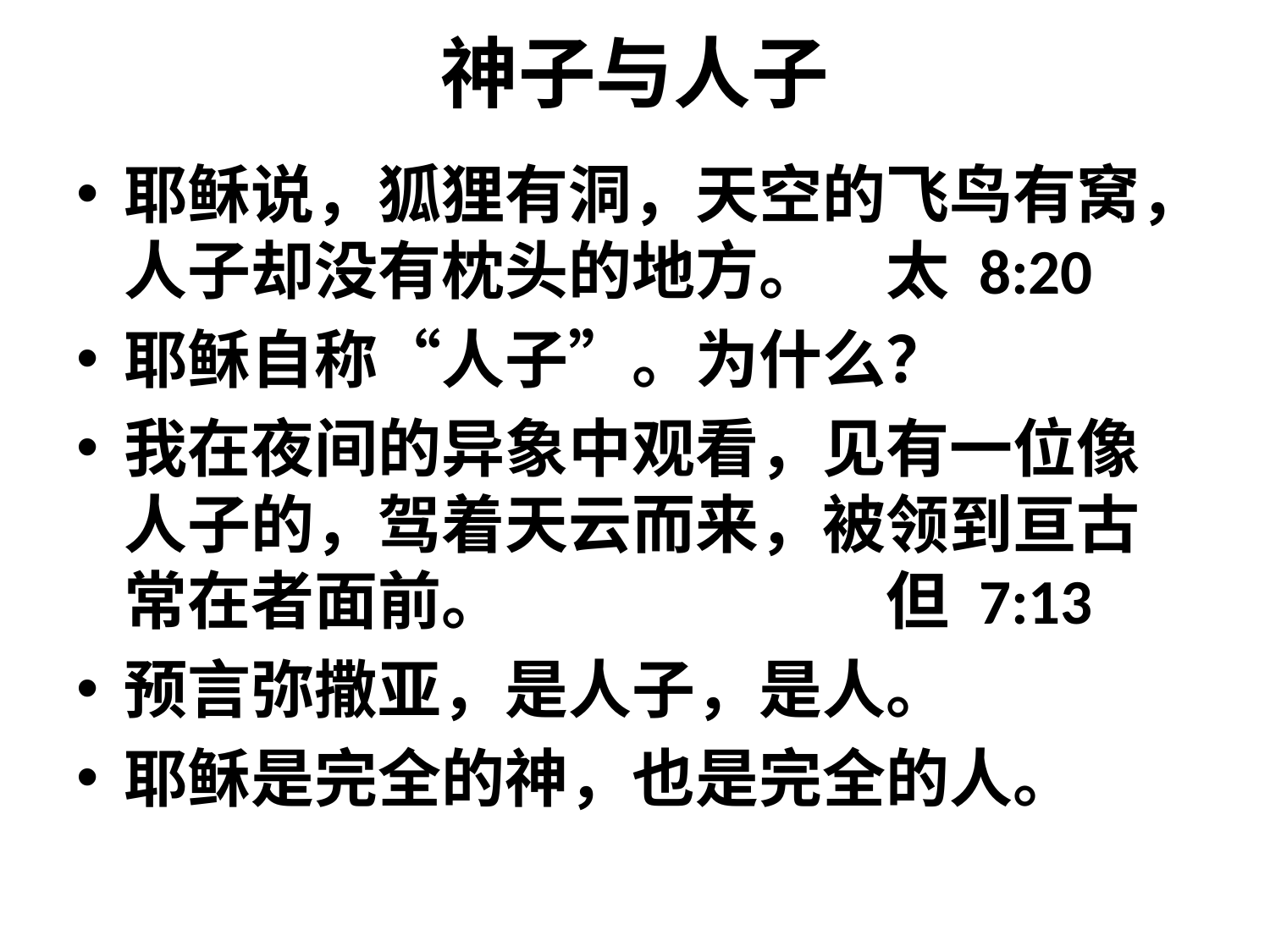

# 神子与人子
耶稣说，狐狸有洞，天空的飞鸟有窝，人子却没有枕头的地方。	太 8:20
耶稣自称“人子”。为什么？
我在夜间的异象中观看，见有一位像人子的，驾着天云而来，被领到亘古常在者面前。			但 7:13
预言弥撒亚，是人子，是人。
耶稣是完全的神，也是完全的人。